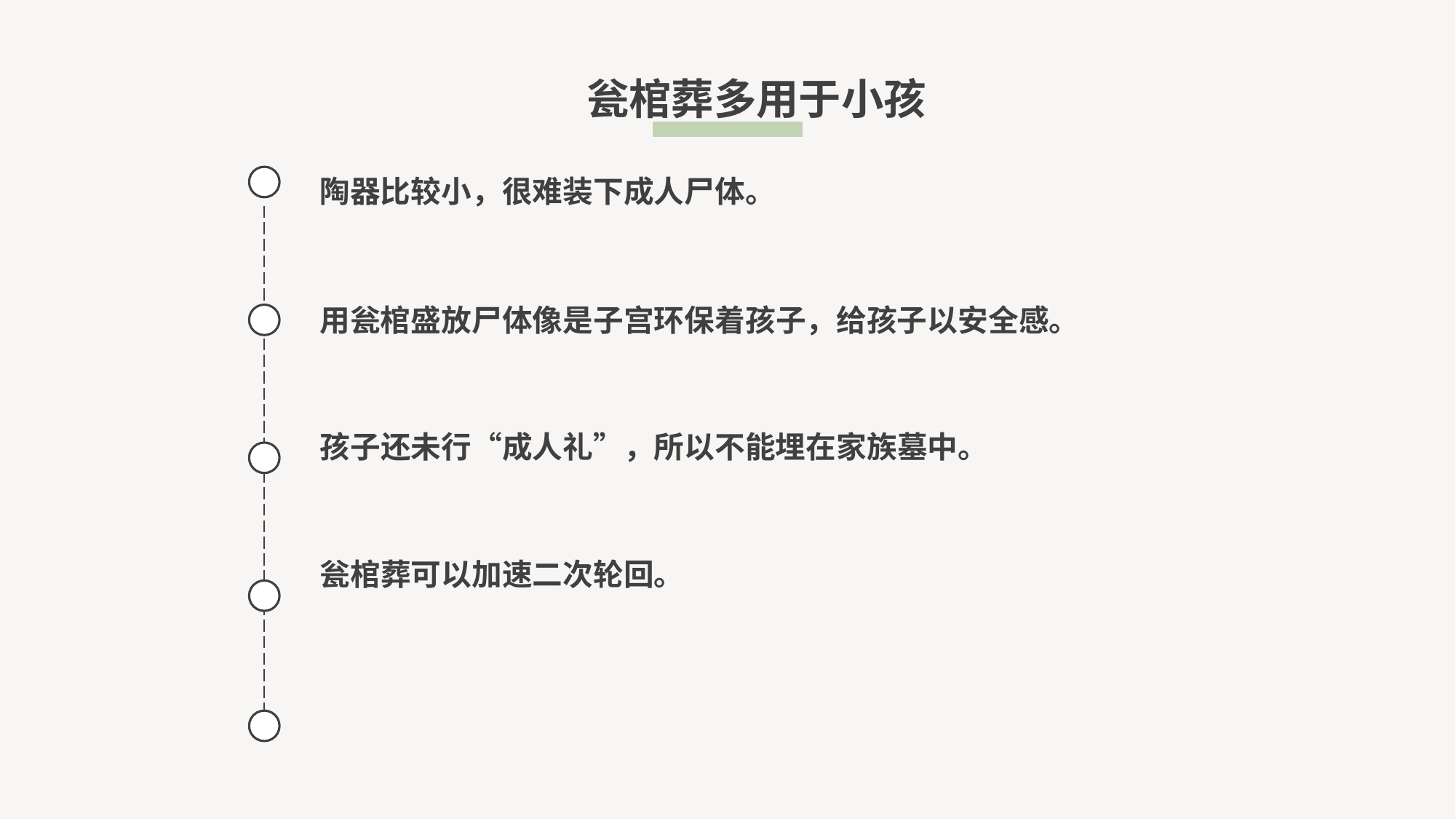

瓮棺葬多用于小孩
陶器比较小，很难装下成人尸体。

用瓮棺盛放尸体像是子宫环保着孩子，给孩子以安全感。

孩子还未行“成人礼”，所以不能埋在家族墓中。

瓮棺葬可以加速二次轮回。